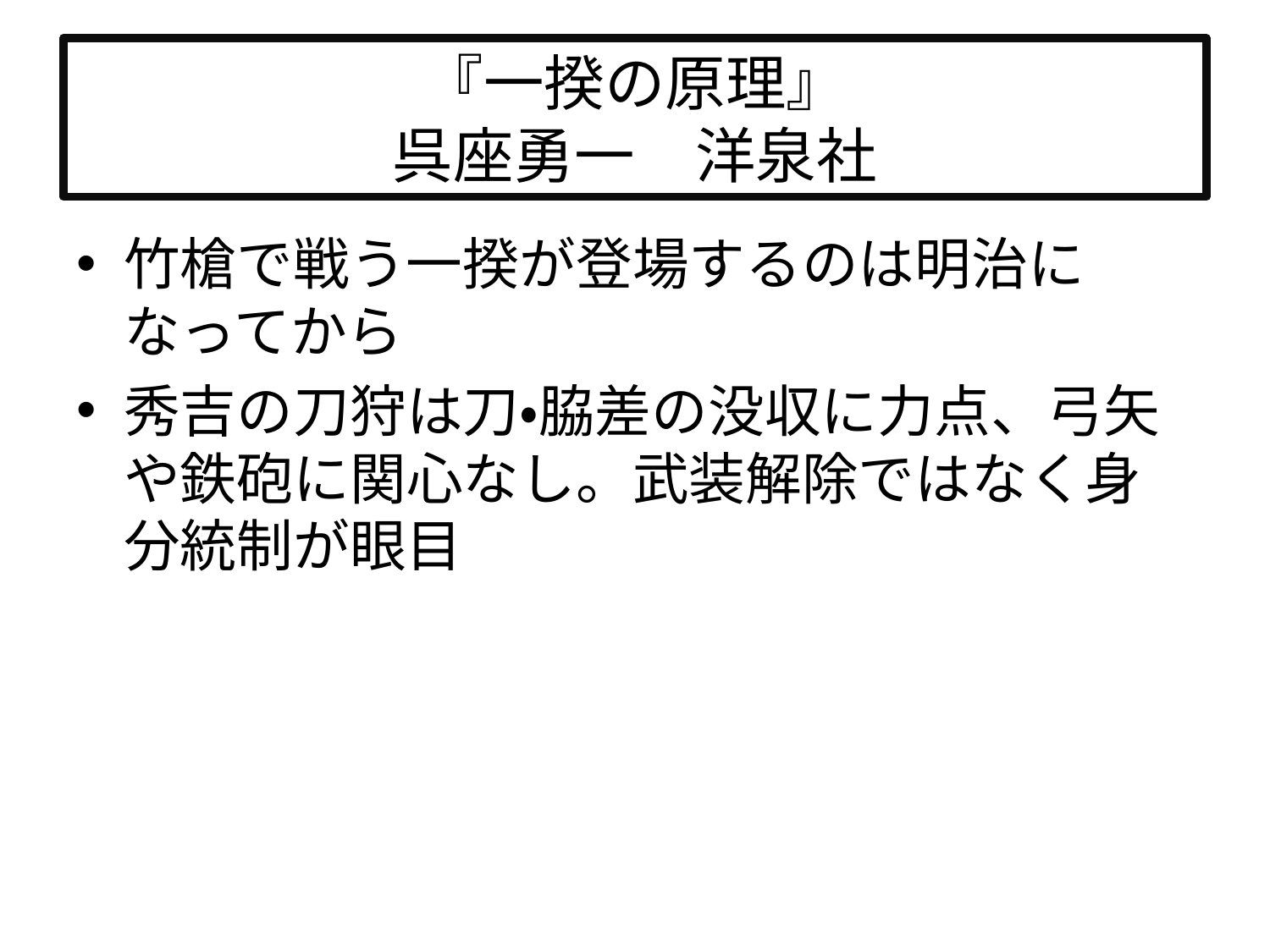

# 『一揆の原理』 呉座勇一　洋泉社
竹槍で戦う一揆が登場するのは明治になってから
秀吉の刀狩は刀・脇差の没収に力点、弓矢や鉄砲に関心なし。武装解除ではなく身分統制が眼目